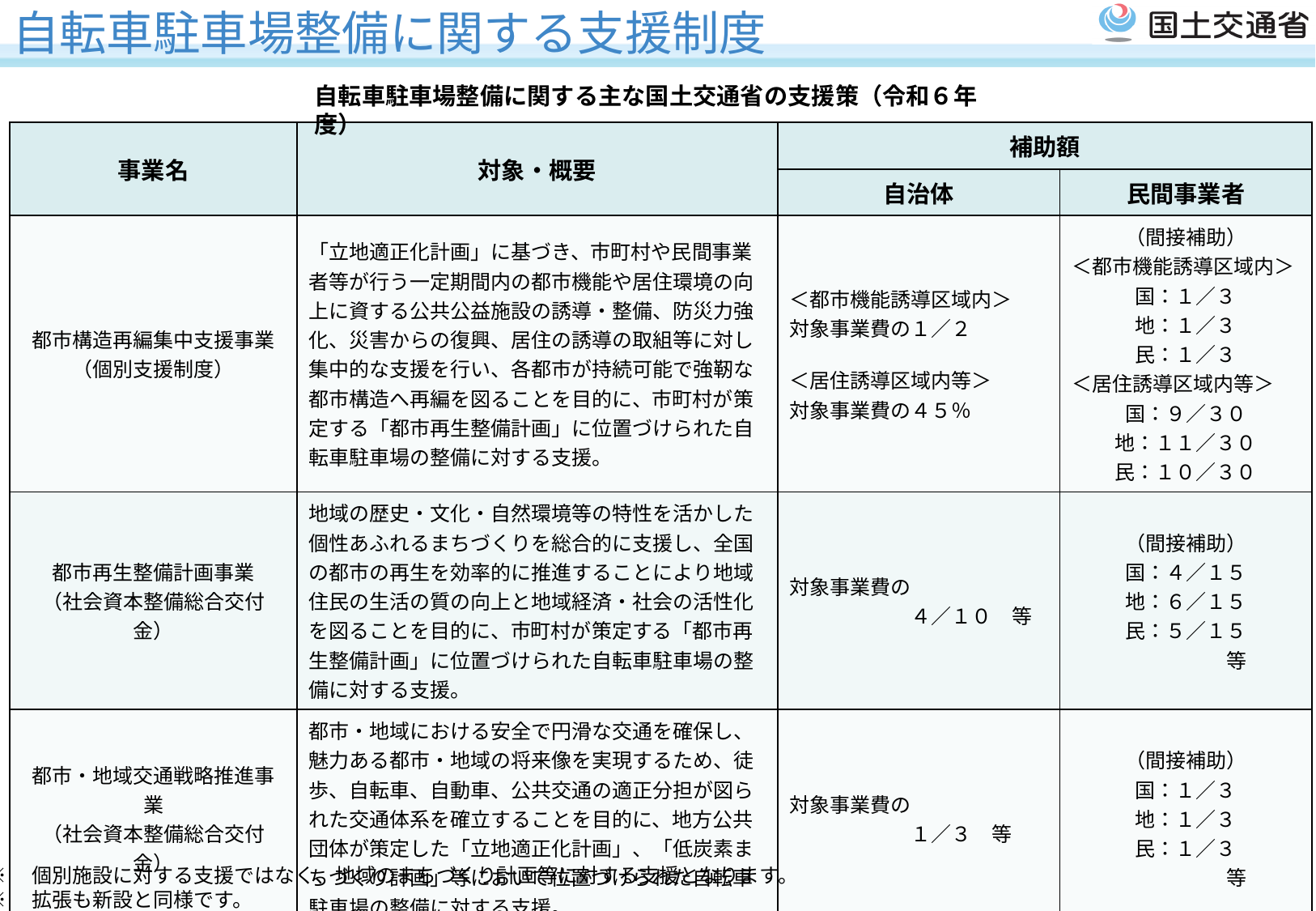

# 自転車駐車場整備に関する支援制度
自転車駐車場整備に関する主な国土交通省の支援策（令和６年度）
| 事業名 | 対象・概要 | 補助額 |  |
| --- | --- | --- | --- |
|  |  | 自治体 | 民間事業者 |
| 都市構造再編集中支援事業 （個別支援制度） | 「立地適正化計画」に基づき、市町村や民間事業者等が行う一定期間内の都市機能や居住環境の向上に資する公共公益施設の誘導・整備、防災力強化、災害からの復興、居住の誘導の取組等に対し集中的な支援を行い、各都市が持続可能で強靭な都市構造へ再編を図ることを目的に、市町村が策定する「都市再生整備計画」に位置づけられた自転車駐車場の整備に対する支援。 | ＜都市機能誘導区域内＞ 対象事業費の１／２ ＜居住誘導区域内等＞ 対象事業費の４５％ | （間接補助） ＜都市機能誘導区域内＞ 国：１／３ 地：１／３ 民：１／３ ＜居住誘導区域内等＞ 国：９／３０ 地：１１／３０ 民：１０／３０ |
| 都市再生整備計画事業 （社会資本整備総合交付金） | 地域の歴史・文化・自然環境等の特性を活かした個性あふれるまちづくりを総合的に支援し、全国の都市の再生を効率的に推進することにより地域住民の生活の質の向上と地域経済・社会の活性化を図ることを目的に、市町村が策定する「都市再生整備計画」に位置づけられた自転車駐車場の整備に対する支援。 | 対象事業費の 　　　　　　４／１０　等 | （間接補助） 国：４／１５ 地：６／１５ 民：５／１５ 　　　　　等 |
| 都市・地域交通戦略推進事業 （社会資本整備総合交付金） | 都市・地域における安全で円滑な交通を確保し、魅力ある都市・地域の将来像を実現するため、徒歩、自転車、自動車、公共交通の適正分担が図られた交通体系を確立することを目的に、地方公共団体が策定した「立地適正化計画」、「低炭素まちづくり計画」等において位置づけられた自転車駐車場の整備に対する支援。 | 対象事業費の 　　　　　　１／３　等 | （間接補助） 国：１／３ 地：１／３ 民：１／３ 　　　　　等 |
| 道路事業 （社会資本整備総合交付金） | 都市計画道路整備に関する事業等として、地方公共団体が道路事業として実施する自転車駐車場（道路附属物）の整備に対する支援。 | 対象事業費の 　　　　　 １／２　等 | － |
※　個別施設に対する支援ではなく、地域のまちづくり計画等に対する支援となります。
※　拡張も新設と同様です。